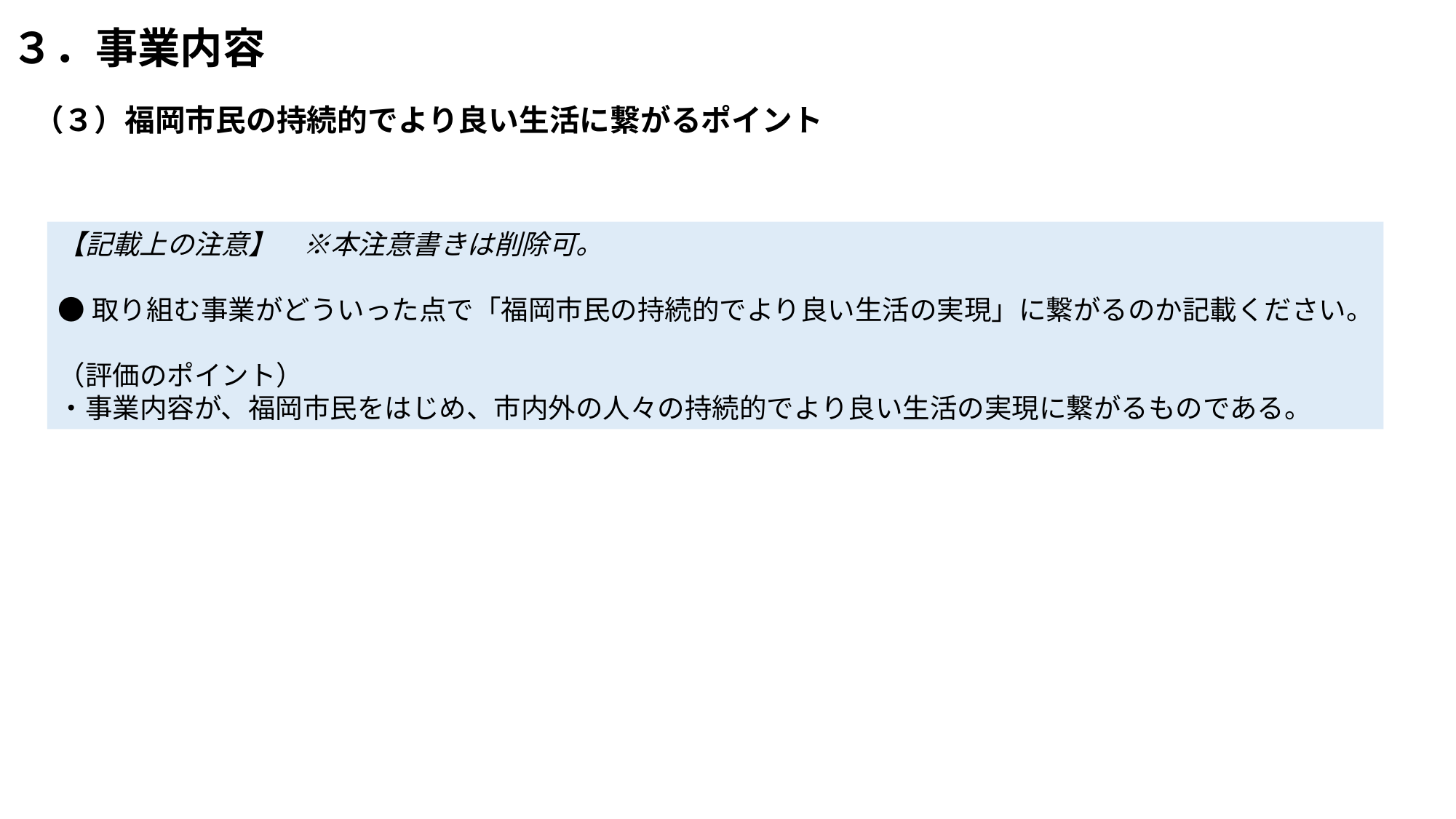

# ３．事業内容
（３）福岡市民の持続的でより良い生活に繋がるポイント
【記載上の注意】　※本注意書きは削除可。

●取り組む事業がどういった点で「福岡市民の持続的でより良い生活の実現」に繋がるのか記載ください。

（評価のポイント）
・事業内容が、福岡市民をはじめ、市内外の人々の持続的でより良い生活の実現に繋がるものである。